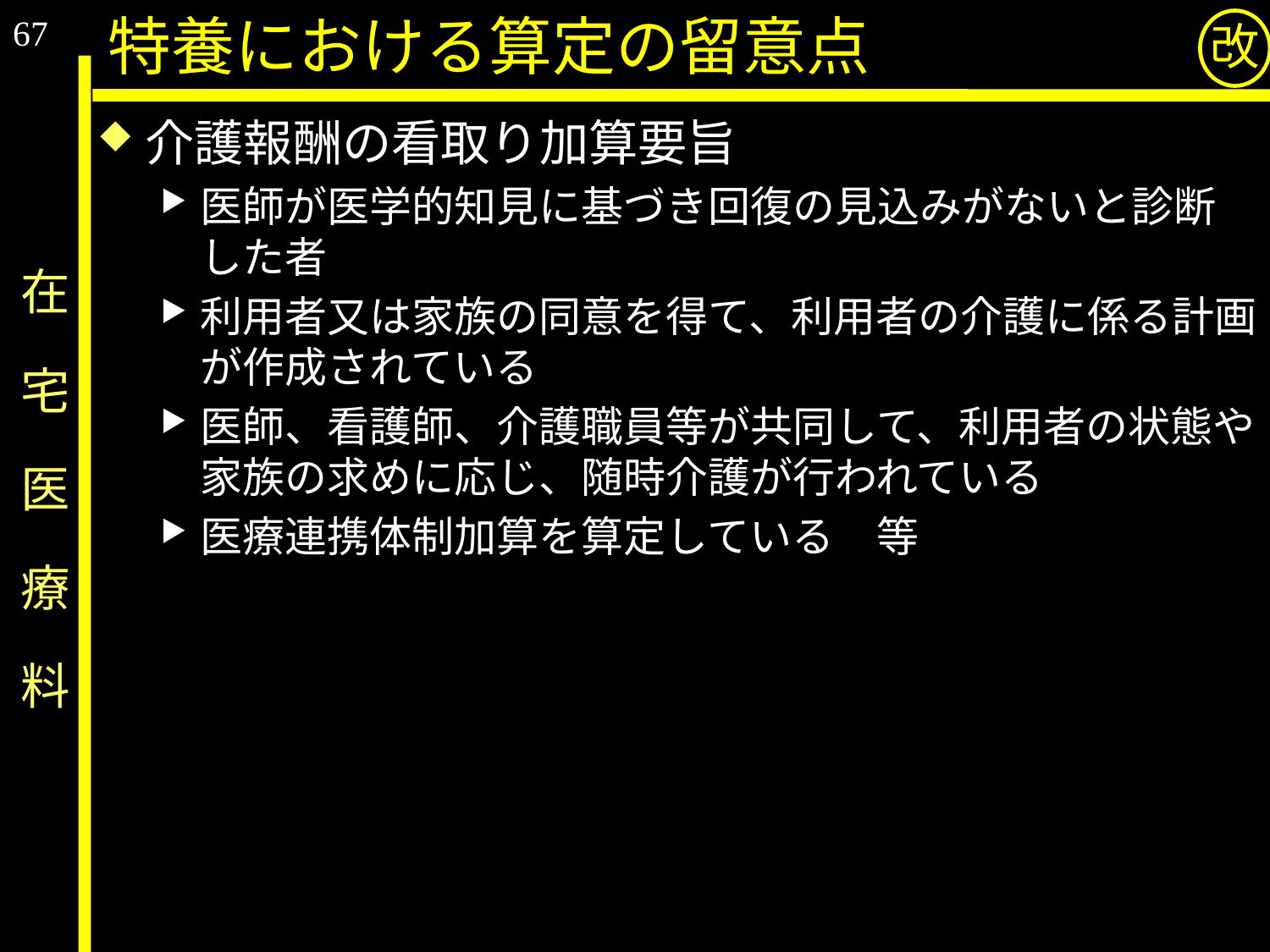

67
特養における算定の留意点
改

介護報酬の看取り加算要旨
医師が医学的知見に基づき回復の見込みがないと診断した者
利用者又は家族の同意を得て、利用者の介護に係る計画が作成されている
医師、看護師、介護職員等が共同して、利用者の状態や家族の求めに応じ、随時介護が行われている
医療連携体制加算を算定している　等
# 在　宅　医　療　料